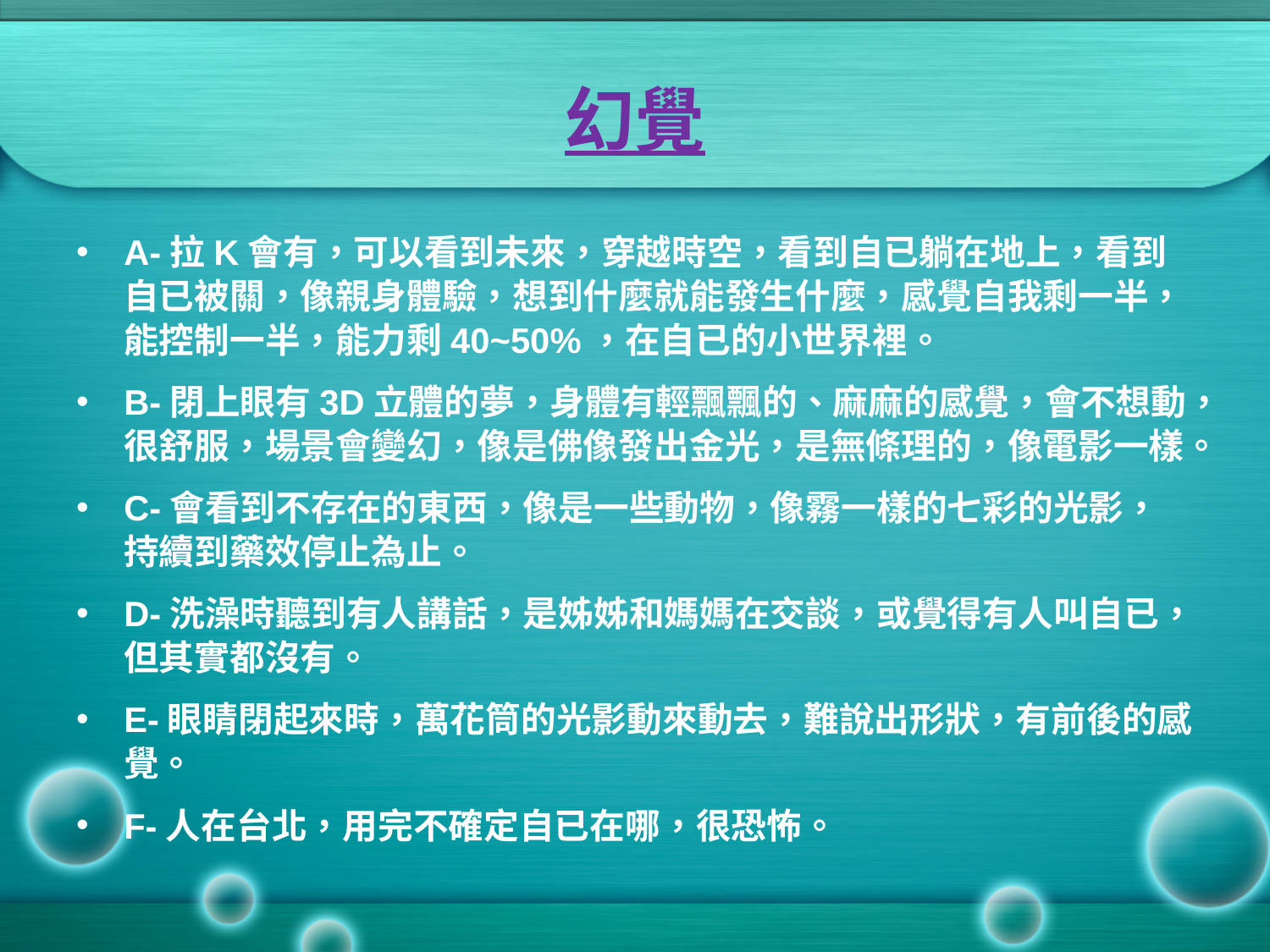

# 幻覺
A-拉K會有，可以看到未來，穿越時空，看到自已躺在地上，看到自已被關，像親身體驗，想到什麼就能發生什麼，感覺自我剩一半，能控制一半，能力剩40~50%，在自已的小世界裡。
B-閉上眼有3D立體的夢，身體有輕飄飄的、麻麻的感覺，會不想動，很舒服，場景會變幻，像是佛像發出金光，是無條理的，像電影一樣。
C-會看到不存在的東西，像是一些動物，像霧一樣的七彩的光影，持續到藥效停止為止。
D-洗澡時聽到有人講話，是姊姊和媽媽在交談，或覺得有人叫自已，但其實都沒有。
E-眼睛閉起來時，萬花筒的光影動來動去，難說出形狀，有前後的感覺。
F-人在台北，用完不確定自已在哪，很恐怖。